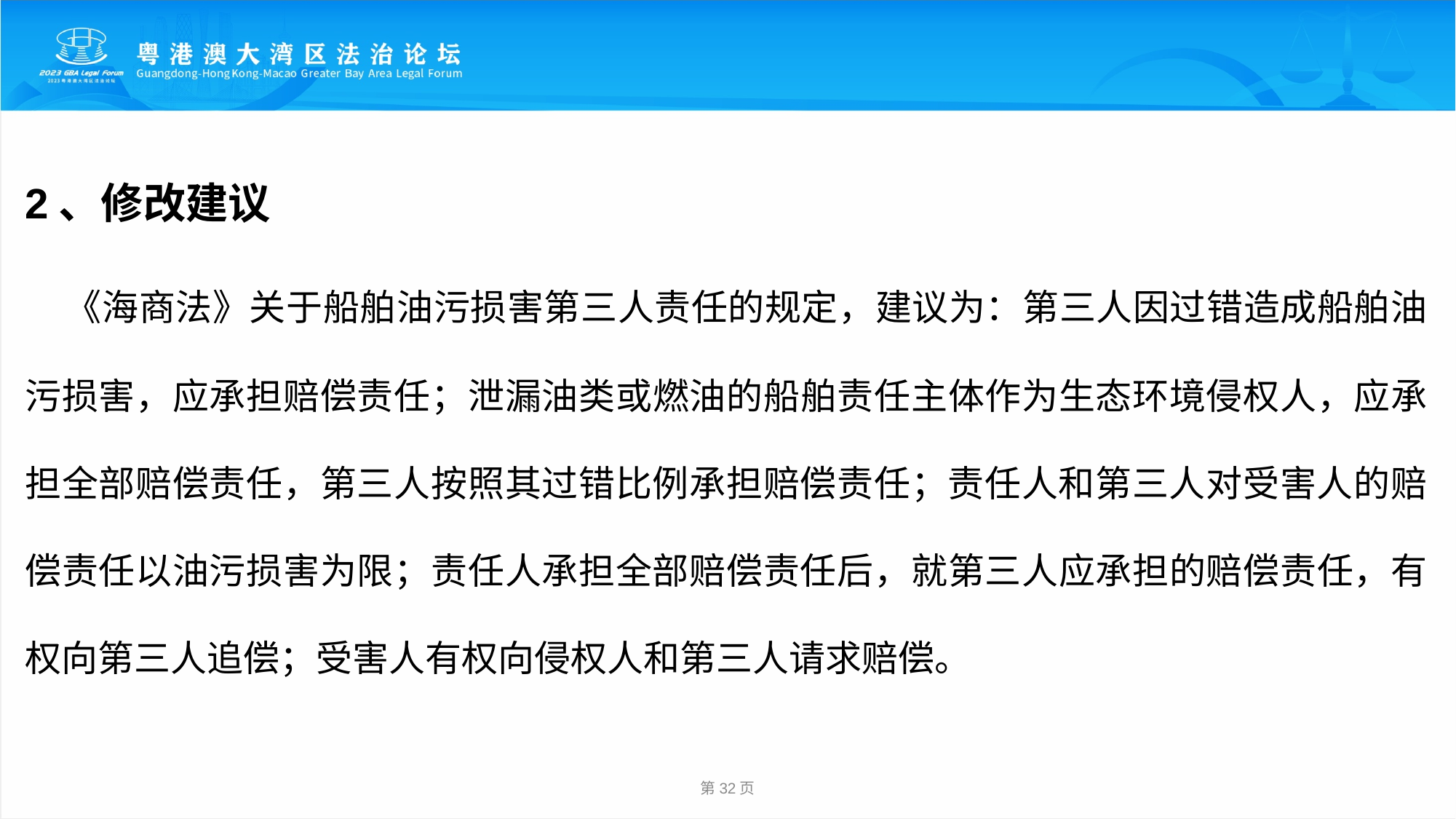

2、修改建议
   《海商法》关于船舶油污损害第三人责任的规定，建议为：第三人因过错造成船舶油污损害，应承担赔偿责任；泄漏油类或燃油的船舶责任主体作为生态环境侵权人，应承担全部赔偿责任，第三人按照其过错比例承担赔偿责任；责任人和第三人对受害人的赔偿责任以油污损害为限；责任人承担全部赔偿责任后，就第三人应承担的赔偿责任，有权向第三人追偿；受害人有权向侵权人和第三人请求赔偿。
第32页